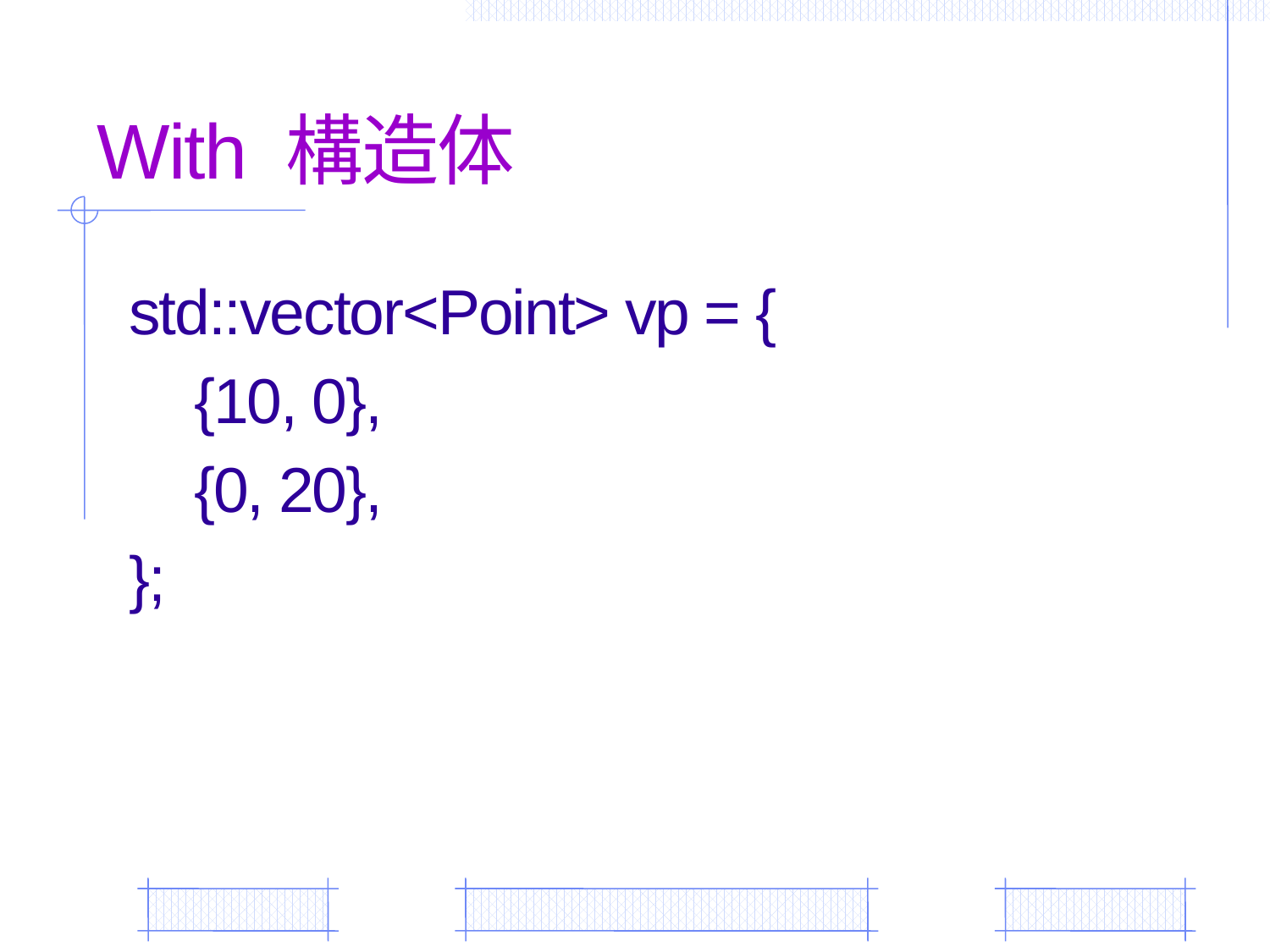

# With 構造体
std::vector<Point> vp = {
    {10, 0},
    {0, 20},
};